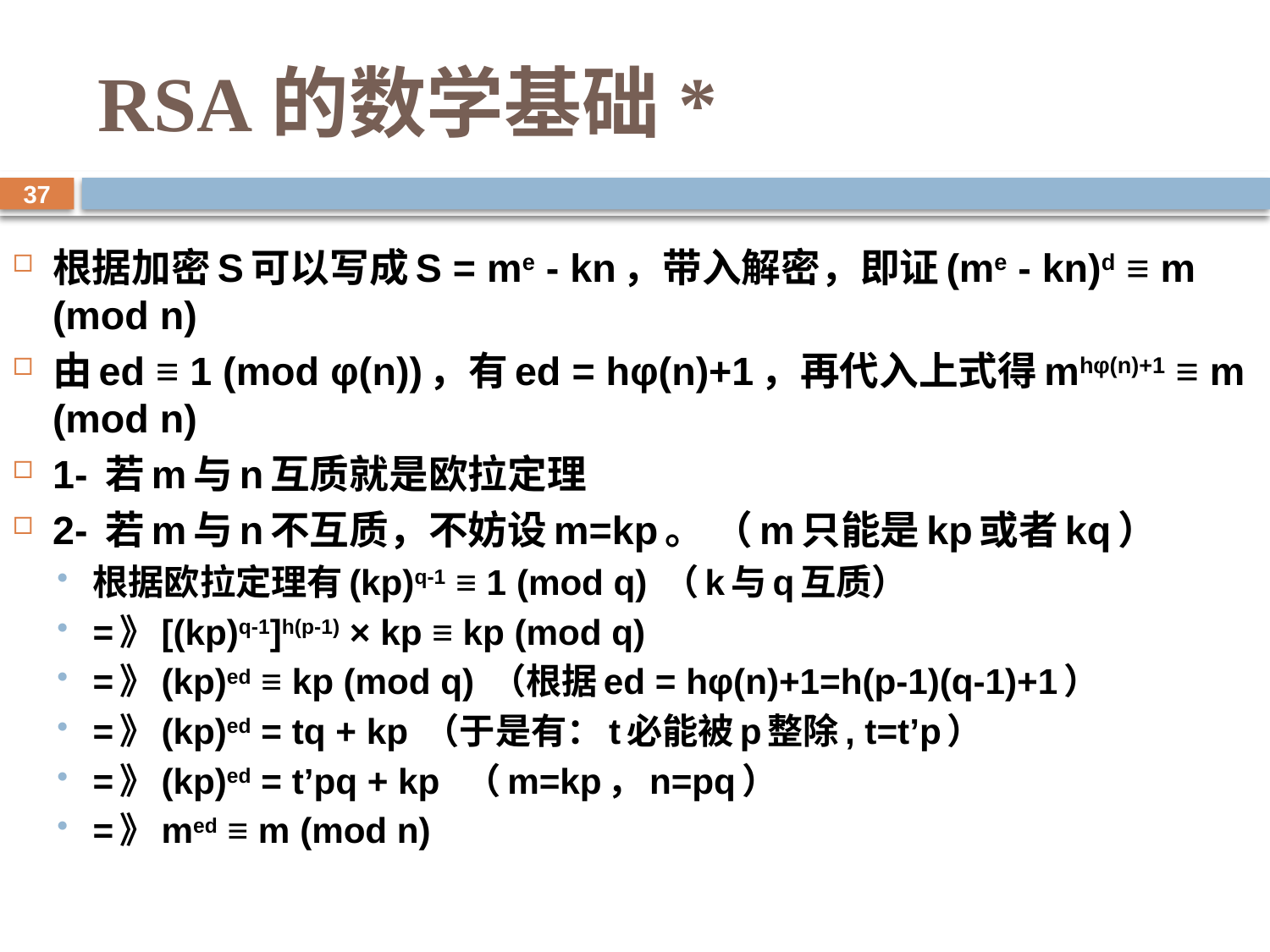

# RSA的数学基础*
37
根据加密S可以写成S = me - kn，带入解密，即证(me - kn)d ≡ m (mod n)
由ed ≡ 1 (mod φ(n))，有ed = hφ(n)+1，再代入上式得mhφ(n)+1 ≡ m (mod n)
1- 若m与n互质就是欧拉定理
2- 若m与n不互质，不妨设m=kp。 （m只能是kp或者kq）
根据欧拉定理有(kp)q-1 ≡ 1 (mod q) （k与q互质）
=》[(kp)q-1]h(p-1) × kp ≡ kp (mod q)
=》(kp)ed ≡ kp (mod q) （根据ed = hφ(n)+1=h(p-1)(q-1)+1）
=》(kp)ed = tq + kp （于是有：t必能被p整除, t=t’p）
=》(kp)ed = t’pq + kp  （m=kp，n=pq）
=》med ≡ m (mod n)